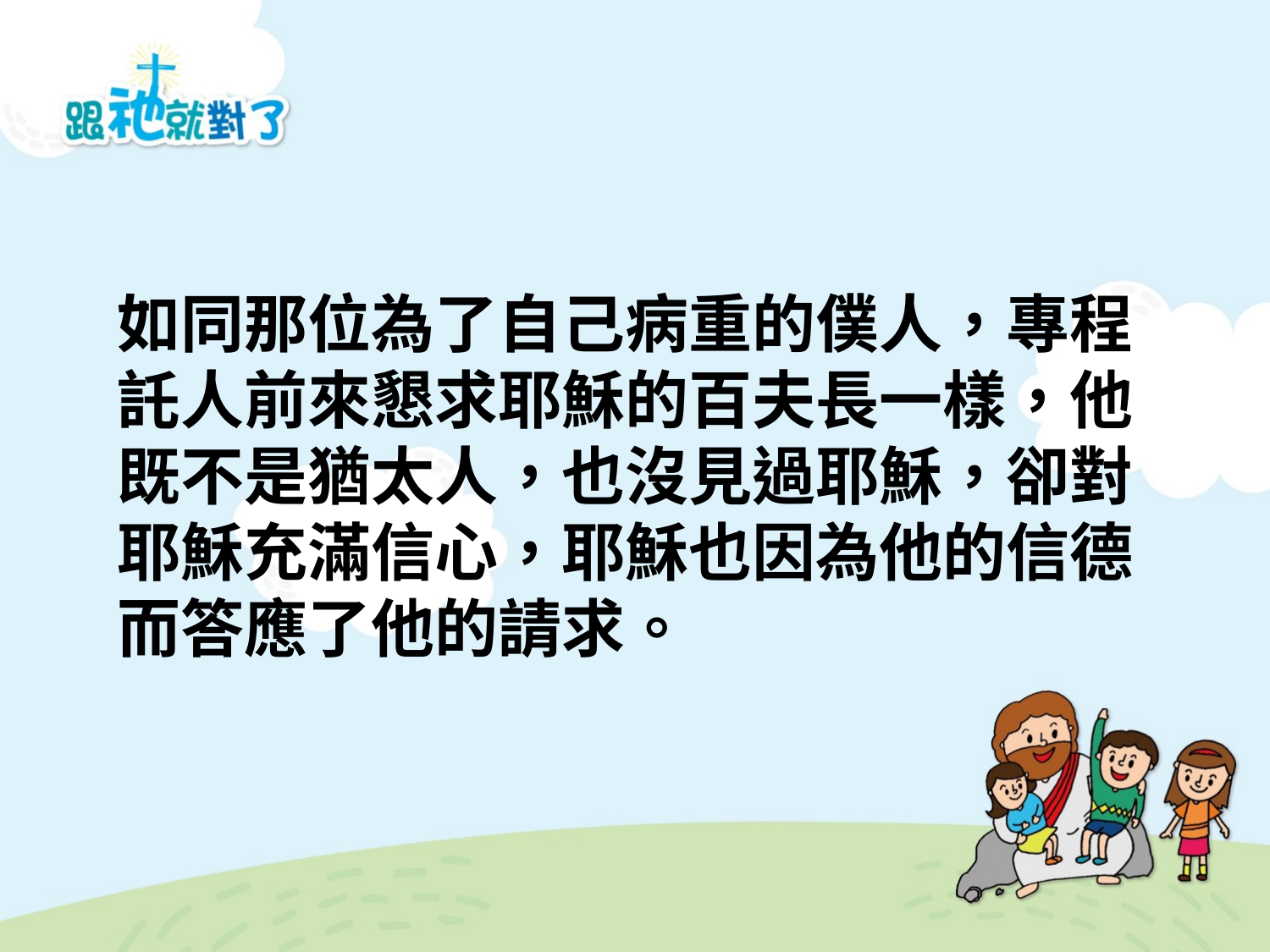

如同那位為了自己病重的僕人，專程託人前來懇求耶穌的百夫長一樣，他既不是猶太人，也沒見過耶穌，卻對耶穌充滿信心，耶穌也因為他的信德而答應了他的請求。